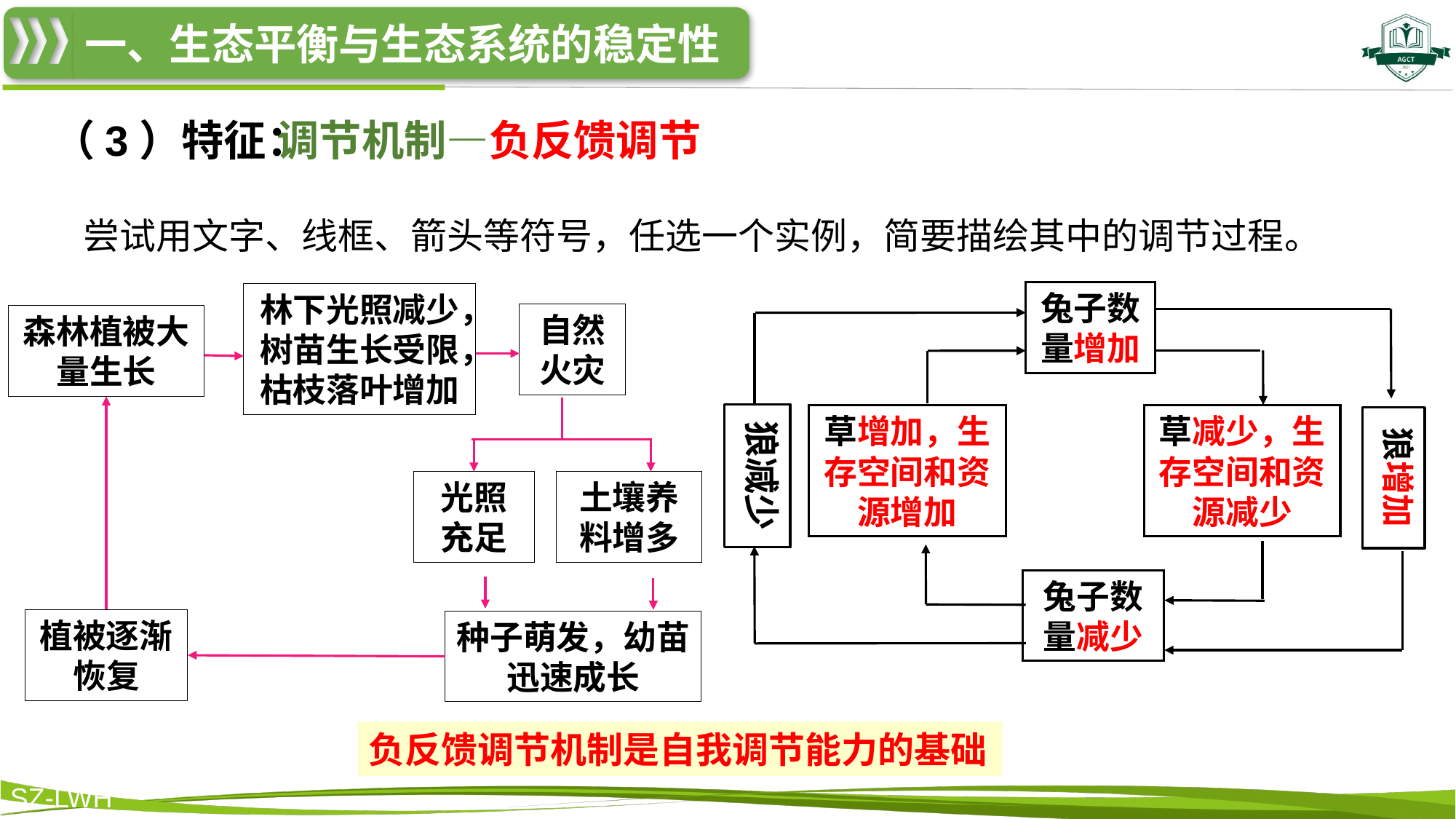

调节机制—负反馈调节
（3）特征：
尝试用文字、线框、箭头等符号，任选一个实例，简要描绘其中的调节过程。
兔子数量增加
林下光照减少，树苗生长受限，枯枝落叶增加
自然火灾
森林植被大量生长
草减少，生存空间和资源减少
光照充足
土壤养料增多
狼减少
草增加，生存空间和资源增加
狼增加
兔子数量减少
种子萌发，幼苗迅速成长
植被逐渐恢复
负反馈调节机制是自我调节能力的基础